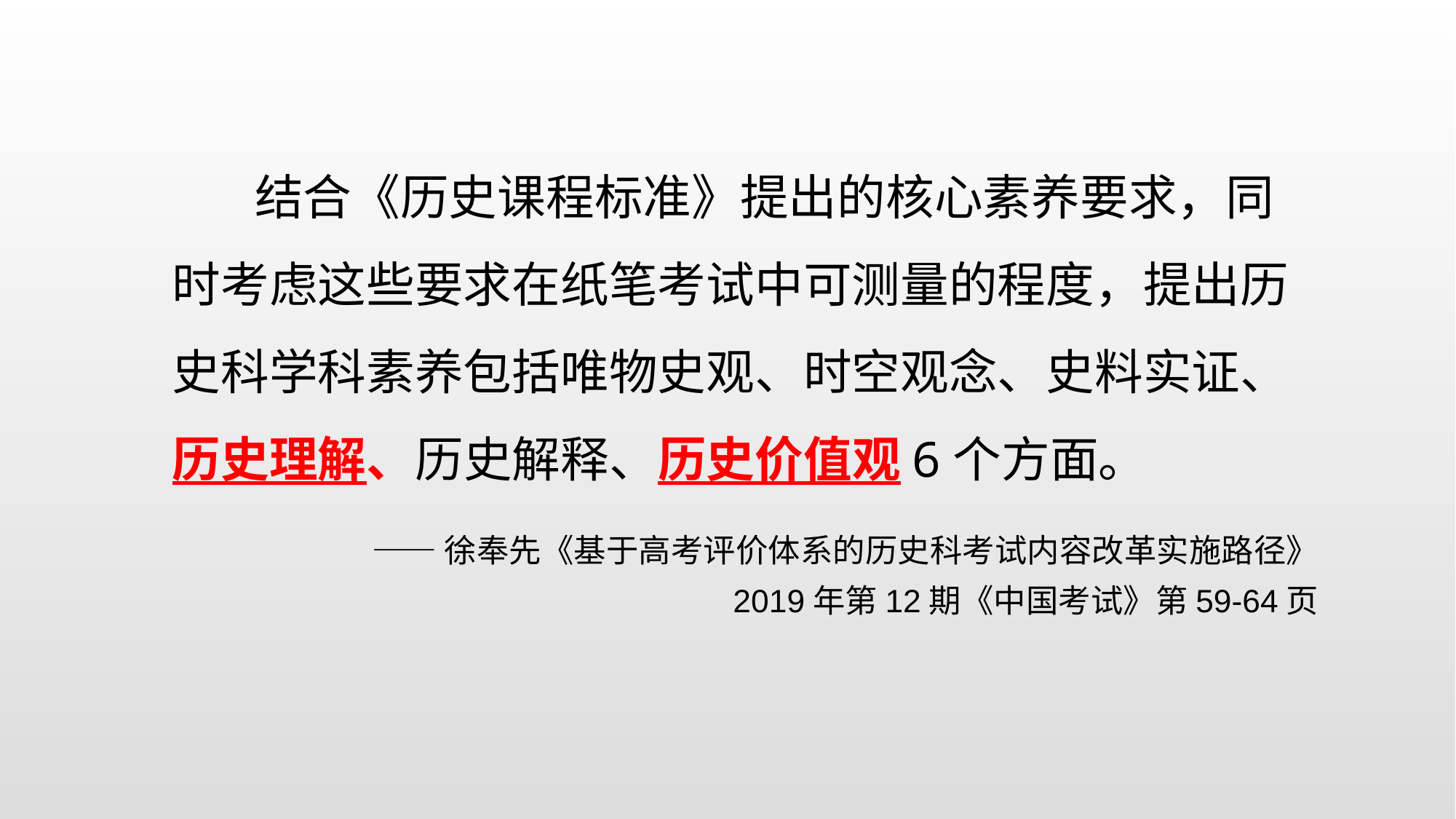

结合《历史课程标准》提出的核心素养要求，同时考虑这些要求在纸笔考试中可测量的程度，提出历史科学科素养包括唯物史观、时空观念、史料实证、历史理解、历史解释、历史价值观6个方面。

——徐奉先《基于高考评价体系的历史科考试内容改革实施路径》
2019年第12期《中国考试》第59-64页